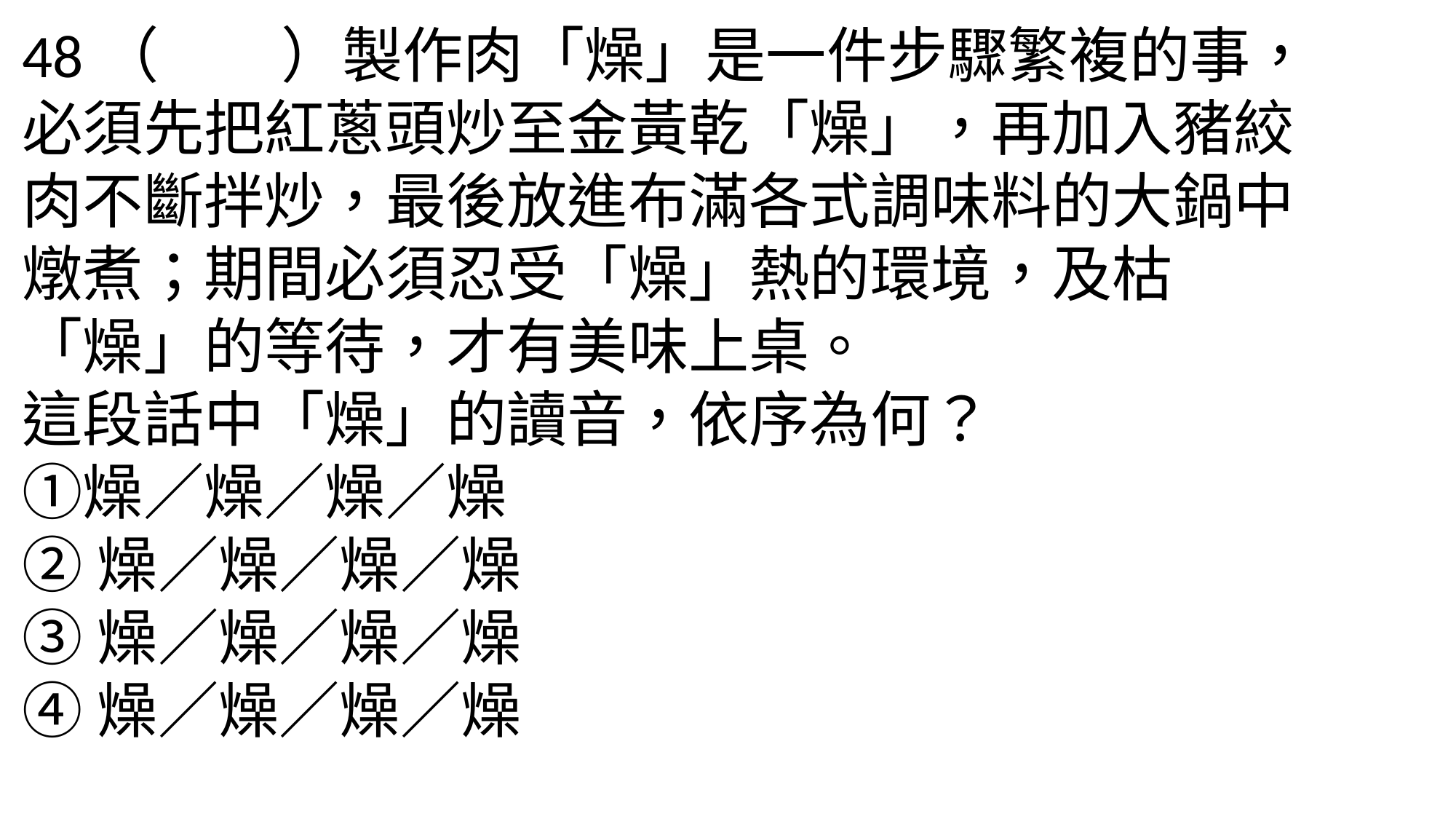

48（         ）製作肉「燥」是一件步驟繁複的事，必須先把紅蔥頭炒至金黃乾「燥」，再加入豬絞肉不斷拌炒，最後放進布滿各式調味料的大鍋中燉煮；期間必須忍受「燥」熱的環境，及枯「燥」的等待，才有美味上桌。
這段話中「燥」的讀音，依序為何？　
①燥／燥／燥／燥
②燥／燥／燥／燥
③燥／燥／燥／燥
④燥／燥／燥／燥